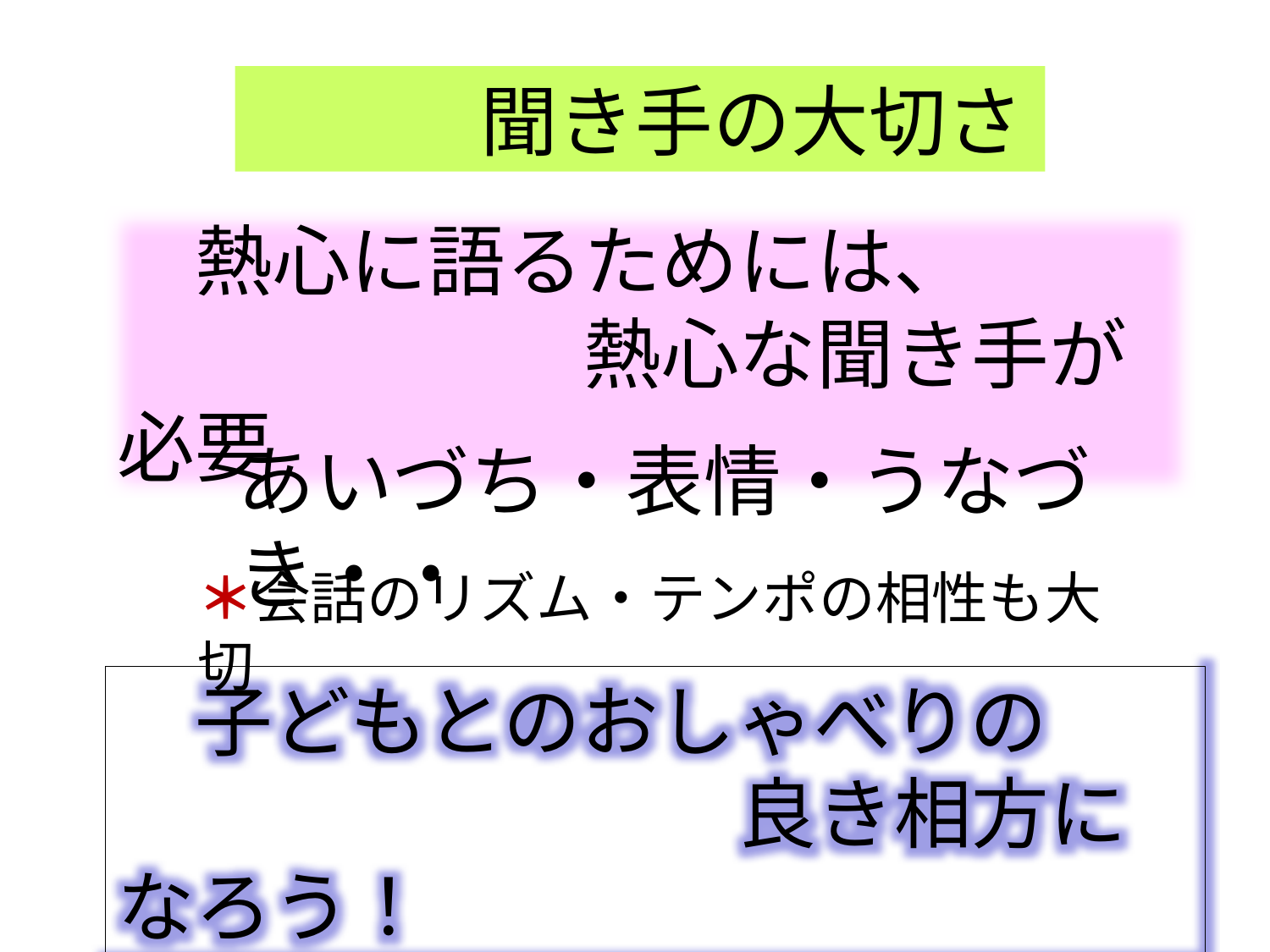

聞き手の大切さ
　熱心に語るためには、
　　　　　　熱心な聞き手が必要
あいづち・表情・うなづき・・
＊会話のリズム・テンポの相性も大切
　子どもとのおしゃべりの
　　　　　　　　良き相方になろう！